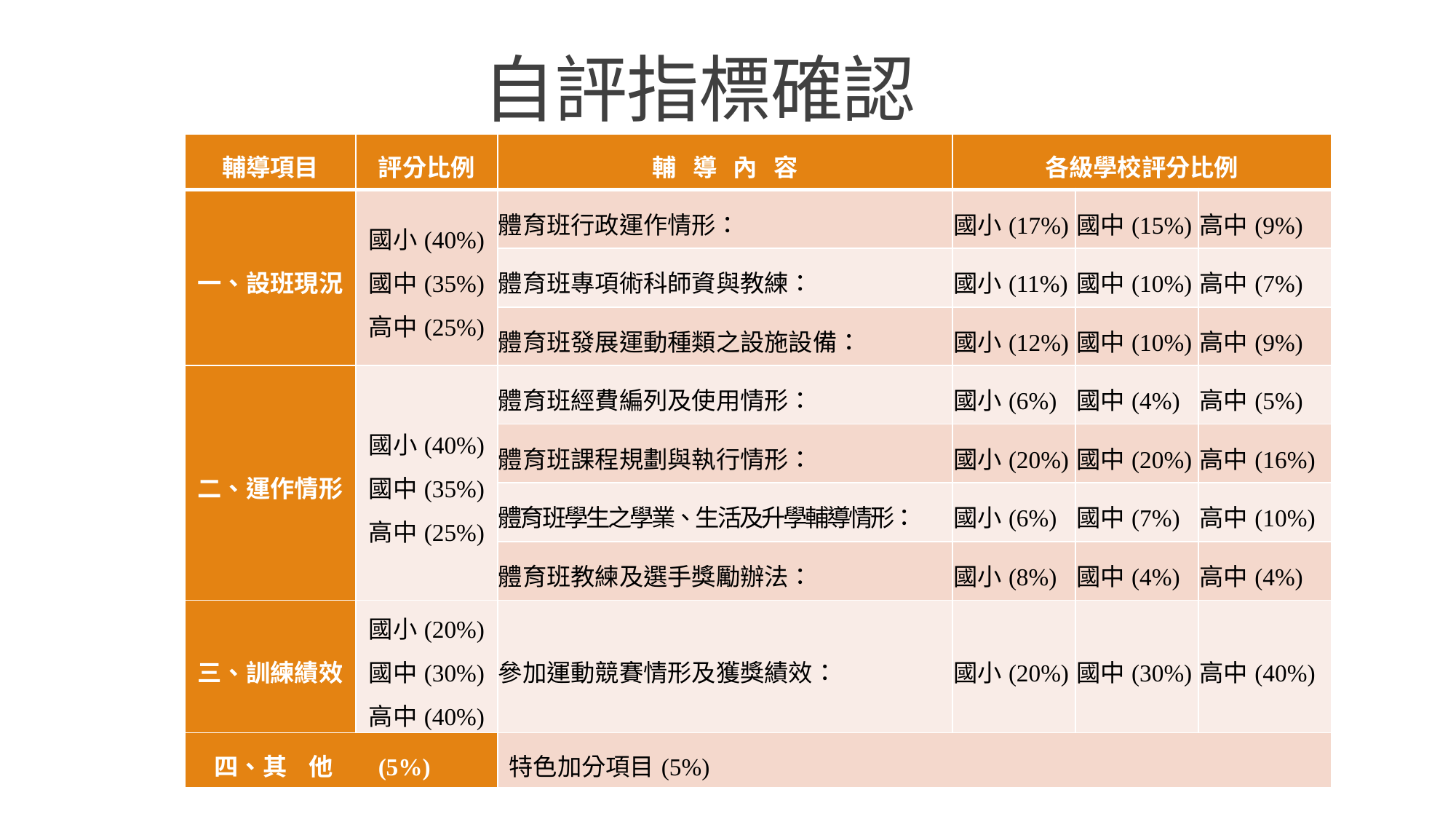

自評指標確認
| 輔導項目 | 評分比例 | 輔 導 內 容 | 各級學校評分比例 |  |  |
| --- | --- | --- | --- | --- | --- |
| 一、設班現況 | 國小(40%) 國中(35%) 高中(25%) | 體育班行政運作情形： | 國小(17%) | 國中(15%) | 高中(9%) |
|  |  | 體育班專項術科師資與教練： | 國小(11%) | 國中(10%) | 高中(7%) |
|  |  | 體育班發展運動種類之設施設備： | 國小(12%) | 國中(10%) | 高中(9%) |
| 二、運作情形 | 國小(40%) 國中(35%) 高中(25%) | 體育班經費編列及使用情形： | 國小(6%) | 國中(4%) | 高中(5%) |
|  |  | 體育班課程規劃與執行情形： | 國小(20%) | 國中(20%) | 高中(16%) |
|  |  | 體育班學生之學業、生活及升學輔導情形： | 國小(6%) | 國中(7%) | 高中(10%) |
|  |  | 體育班教練及選手獎勵辦法： | 國小(8%) | 國中(4%) | 高中(4%) |
| 三、訓練績效 | 國小(20%) 國中(30%) 高中(40%) | 參加運動競賽情形及獲獎績效： | 國小(20%) | 國中(30%) | 高中(40%) |
| 四、其 他 (5%) |  | 特色加分項目(5%) |  |  |  |
13